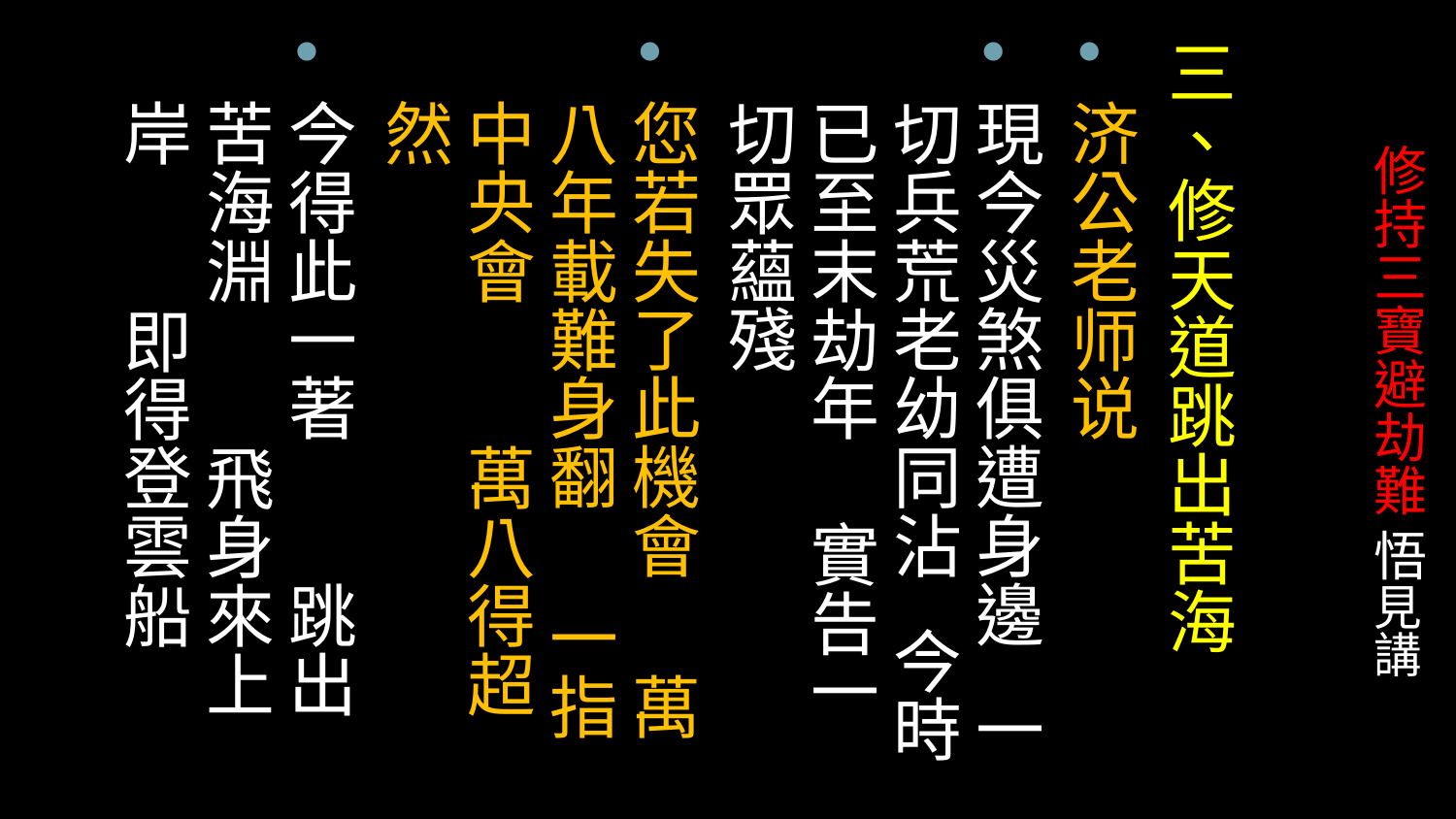

三、修天道跳出苦海
济公老师说
現今災煞俱遭身邊   一切兵荒老幼同沾   今時已至末劫年     實告一切眾蘊殘
您若失了此機會      萬八年載難身翻      一指中央會         萬八得超然
今得此一著         跳出苦海淵         飛身來上岸         即得登雲船

# 修持三寶避劫難 悟見講